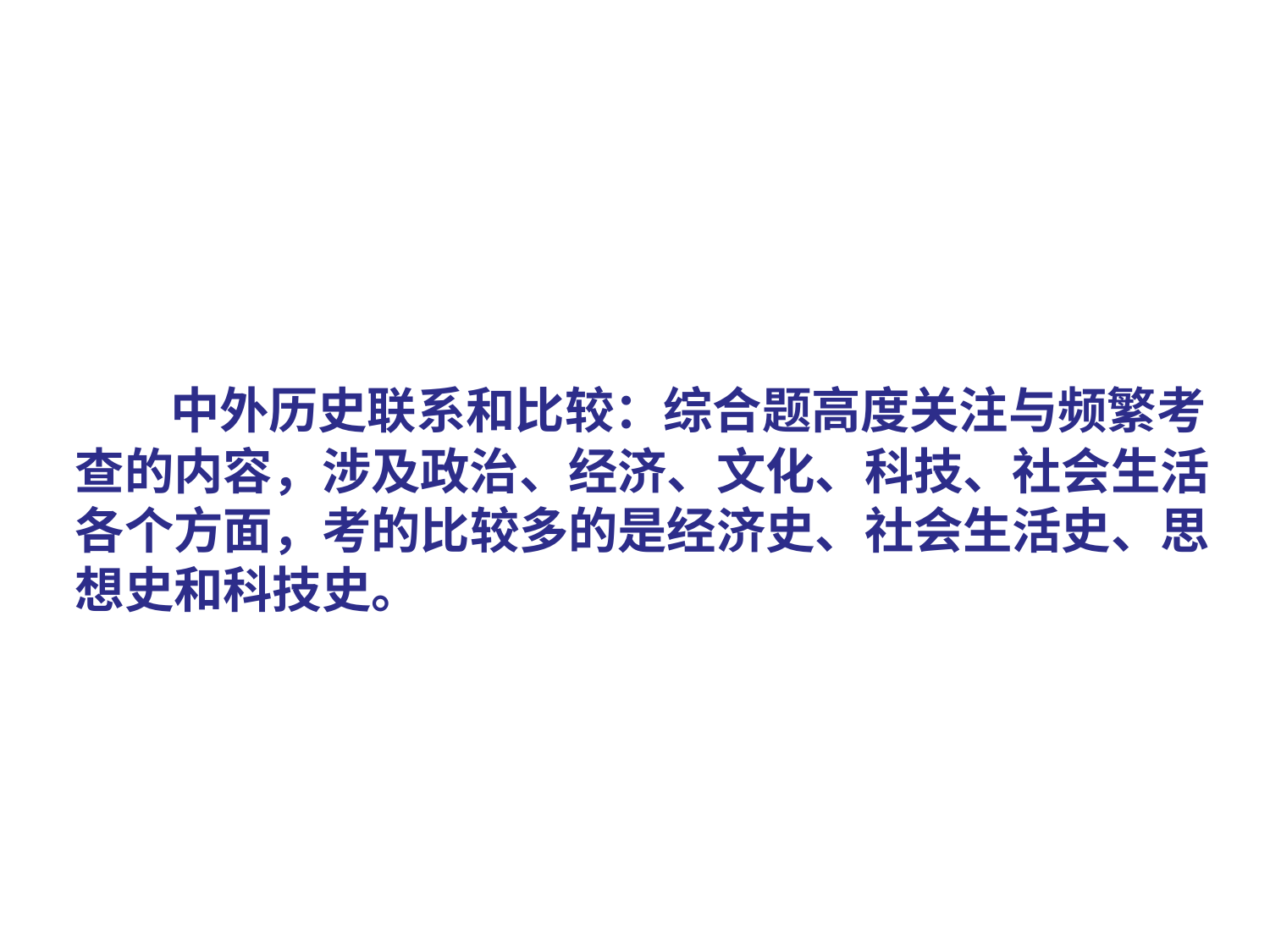

中外历史联系和比较：综合题高度关注与频繁考查的内容，涉及政治、经济、文化、科技、社会生活各个方面，考的比较多的是经济史、社会生活史、思想史和科技史。